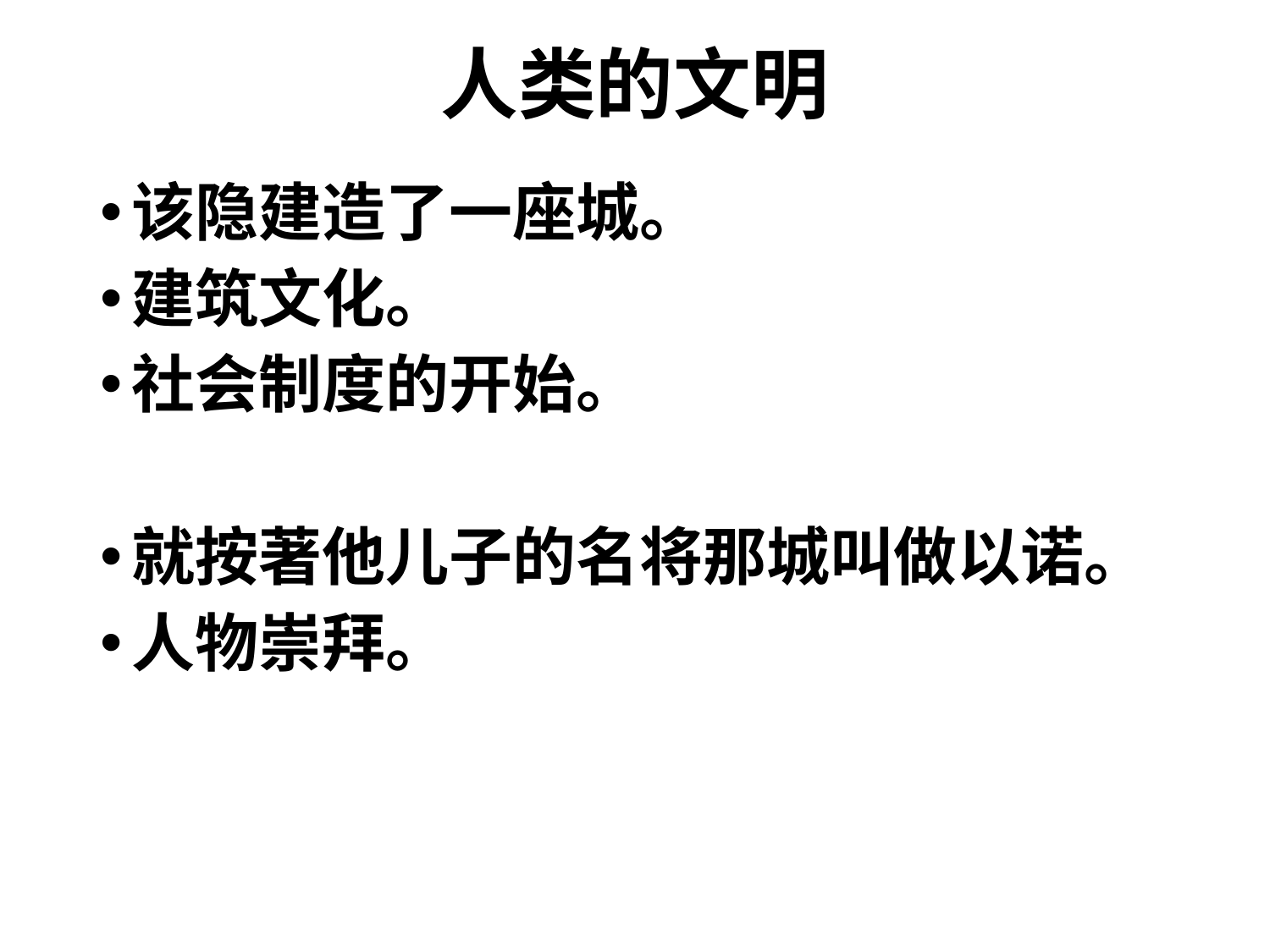

# 人类的文明
该隐建造了一座城。
建筑文化。
社会制度的开始。

就按著他儿子的名将那城叫做以诺。
人物崇拜。